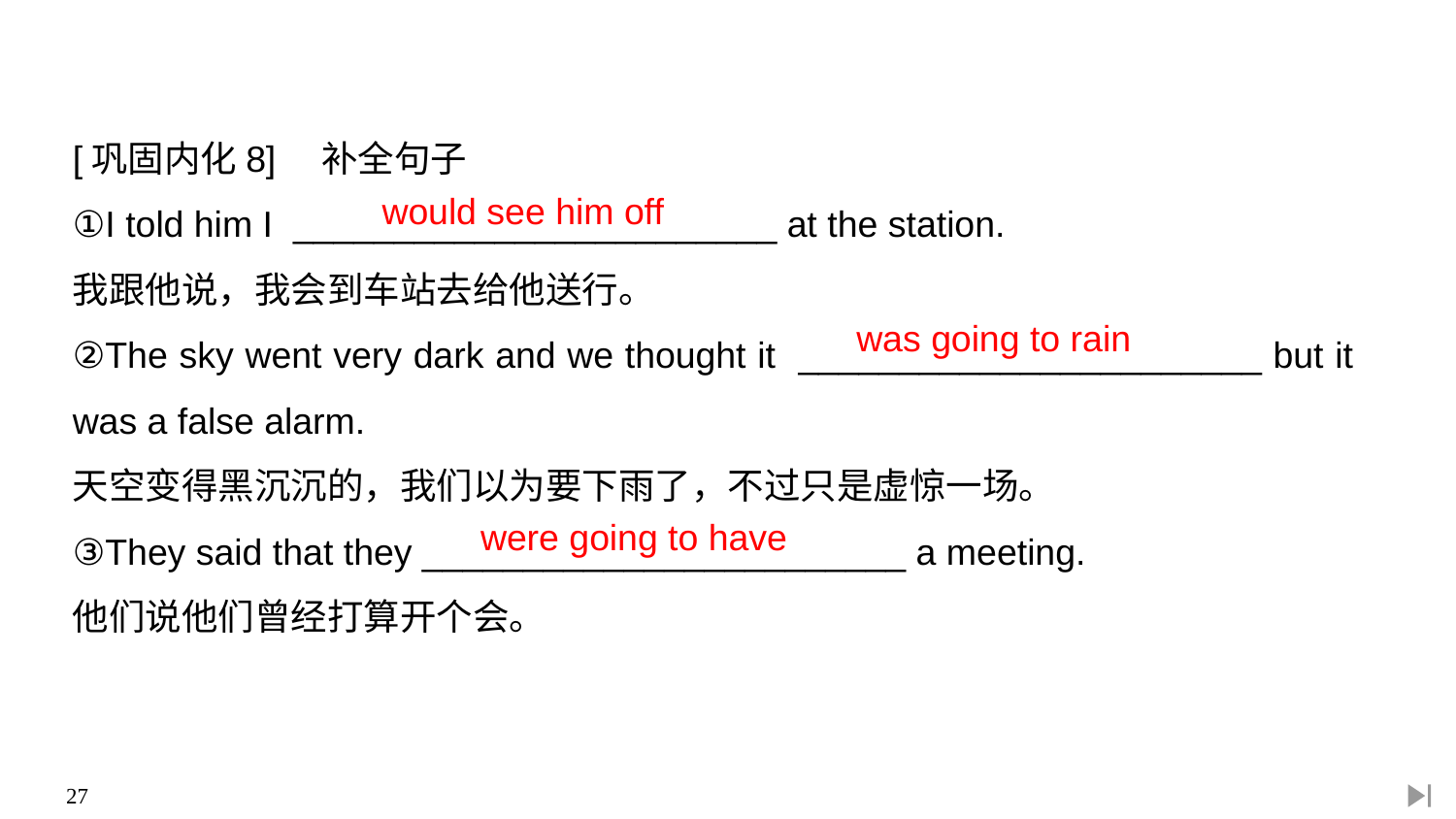

[巩固内化8]　补全句子
①I told him I  ________________________ at the station.
我跟他说，我会到车站去给他送行。
②The sky went very dark and we thought it  _______________________ but it was a false alarm.
天空变得黑沉沉的，我们以为要下雨了，不过只是虚惊一场。
③They said that they ________________________ a meeting.
他们说他们曾经打算开个会。
would see him off
was going to rain
were going to have